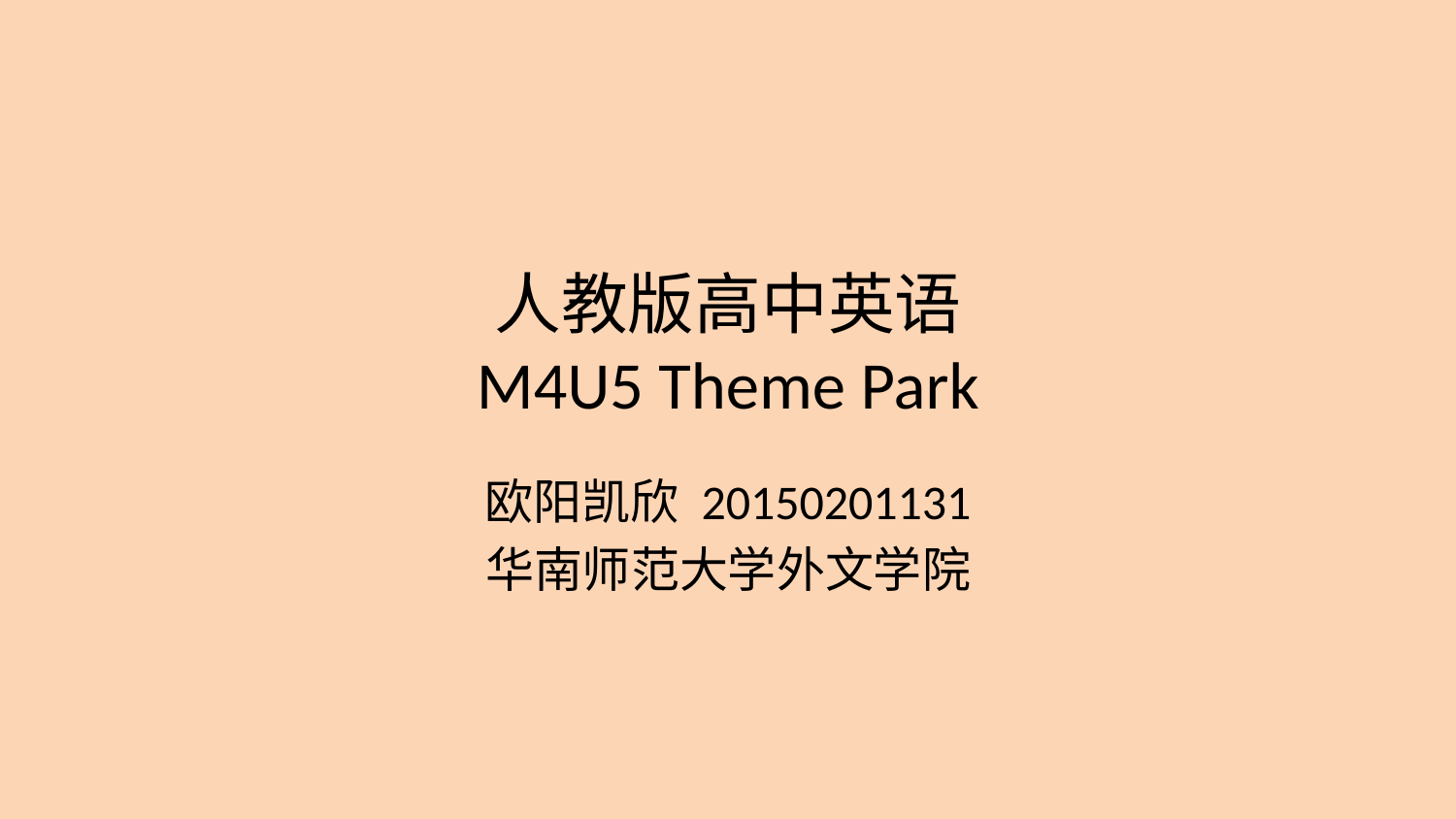

# 人教版高中英语 M4U5 Theme Park
欧阳凯欣 20150201131
华南师范大学外文学院